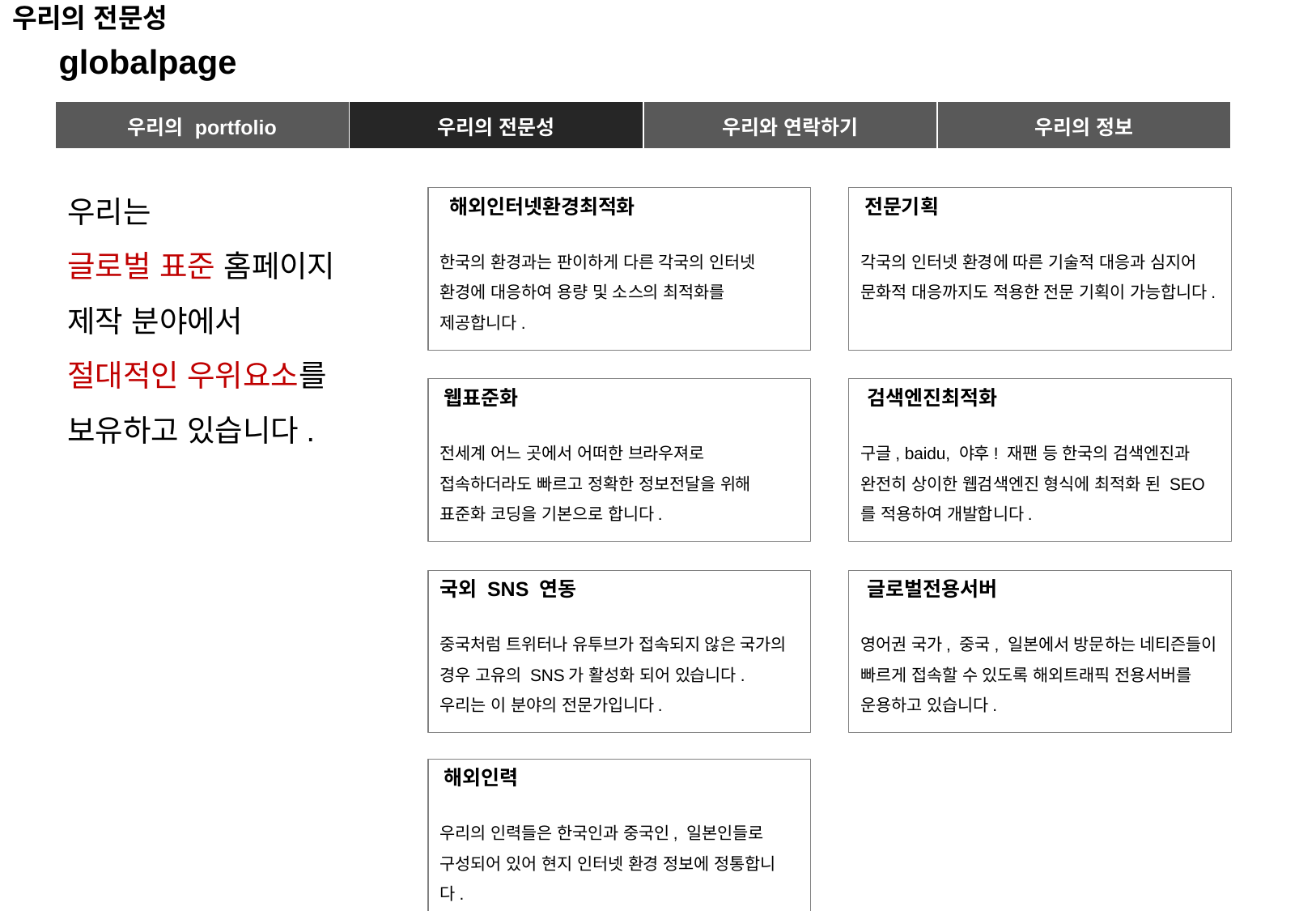

# 우리의 전문성
globalpage
| 우리의 portfolio | 우리의 전문성 | 우리와 연락하기 | 우리의 정보 |
| --- | --- | --- | --- |
우리는
글로벌 표준 홈페이지
제작 분야에서
절대적인 우위요소를
보유하고 있습니다.

해외인터넷환경최적화

전문기획
한국의 환경과는 판이하게 다른 각국의 인터넷 환경에 대응하여 용량 및 소스의 최적화를 제공합니다.
각국의 인터넷 환경에 따른 기술적 대응과 심지어 문화적 대응까지도 적용한 전문 기획이 가능합니다.

웹표준화

검색엔진최적화
전세계 어느 곳에서 어떠한 브라우져로  접속하더라도 빠르고 정확한 정보전달을 위해 표준화 코딩을 기본으로 합니다.
구글, baidu, 야후! 재팬 등 한국의 검색엔진과 완전히 상이한 웹검색엔진 형식에 최적화 된 SEO를 적용하여 개발합니다.

국외 SNS 연동

글로벌전용서버
중국처럼 트위터나 유투브가 접속되지 않은 국가의 경우 고유의 SNS가 활성화 되어 있습니다. 우리는 이 분야의 전문가입니다.
영어권 국가, 중국, 일본에서 방문하는 네티즌들이 빠르게 접속할 수 있도록 해외트래픽 전용서버를 운용하고 있습니다.

해외인력
우리의 인력들은 한국인과 중국인, 일본인들로 구성되어 있어 현지 인터넷 환경 정보에 정통합니다.